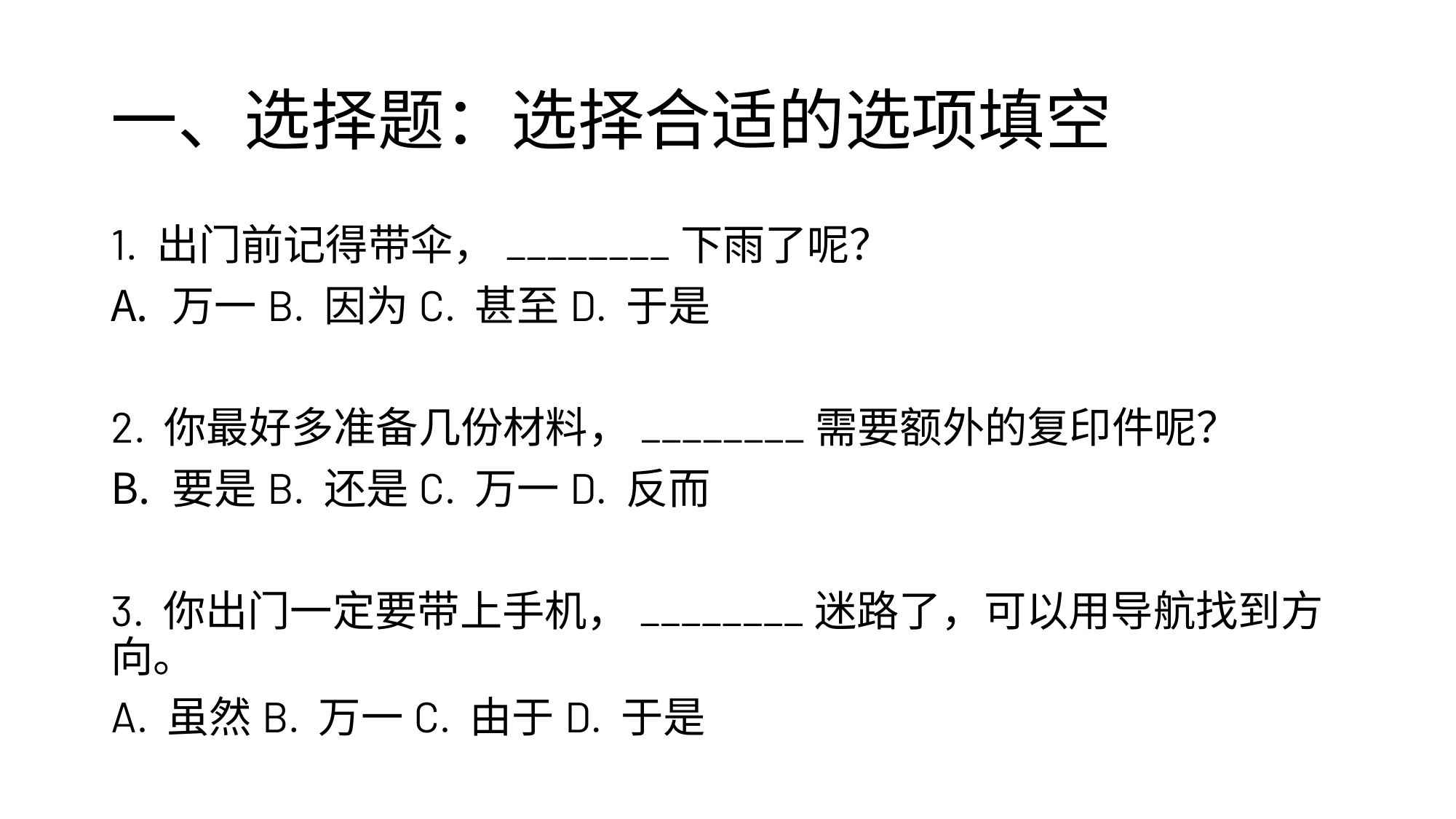

# 一、选择题：选择合适的选项填空
1. 出门前记得带伞，________下雨了呢？
万一B. 因为C. 甚至D. 于是

2. 你最好多准备几份材料，________需要额外的复印件呢？
要是B. 还是C. 万一D. 反而

3. 你出门一定要带上手机，________迷路了，可以用导航找到方向。
A. 虽然B. 万一C. 由于D. 于是